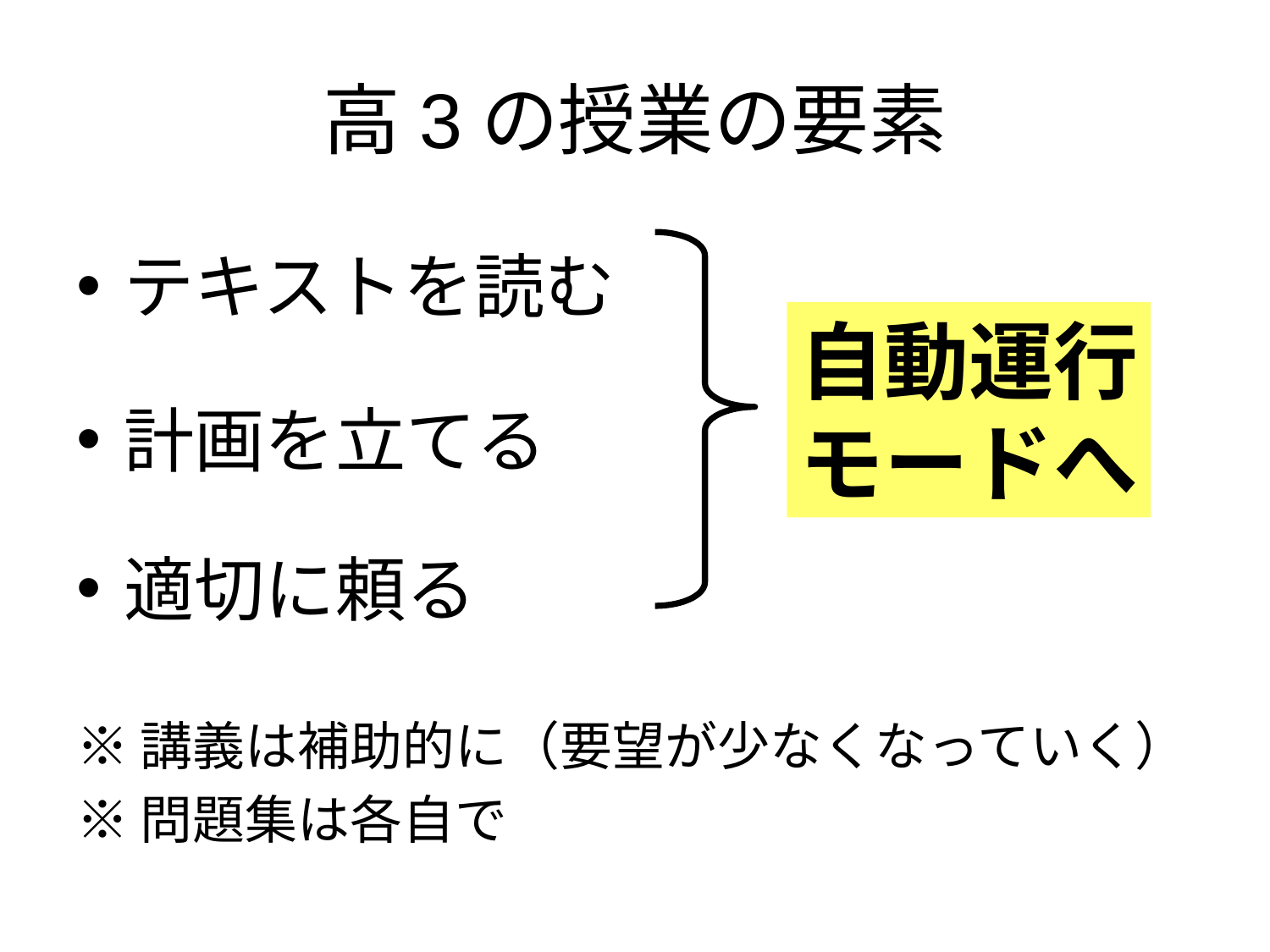

# 高3の授業の要素

テキストを読む

計画を立てる

適切に頼る

※講義は補助的に（要望が少なくなっていく）
※問題集は各自で

自動運行
モードへ